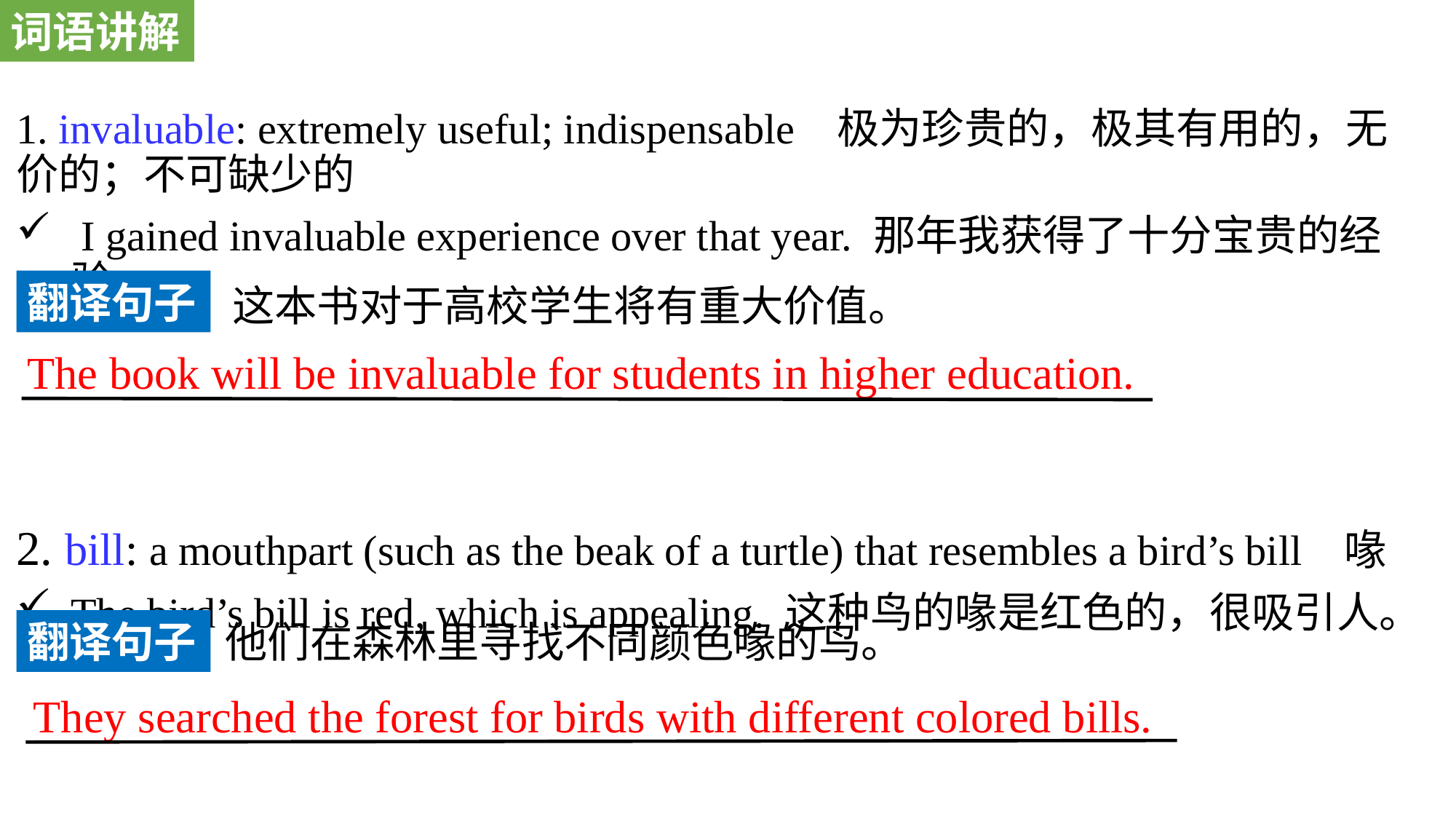

词语讲解
1. invaluable: extremely useful; indispensable   极为珍贵的，极其有用的，无价的；不可缺少的
 I gained invaluable experience over that year. 那年我获得了十分宝贵的经验。

2. bill: a mouthpart (such as the beak of a turtle) that resembles a bird’s bill   喙
The bird’s bill is red, which is appealing. 这种鸟的喙是红色的，很吸引人。
翻译句子
这本书对于高校学生将有重大价值。
The book will be invaluable for students in higher education.
翻译句子
他们在森林里寻找不同颜色喙的鸟。
They searched the forest for birds with different colored bills.